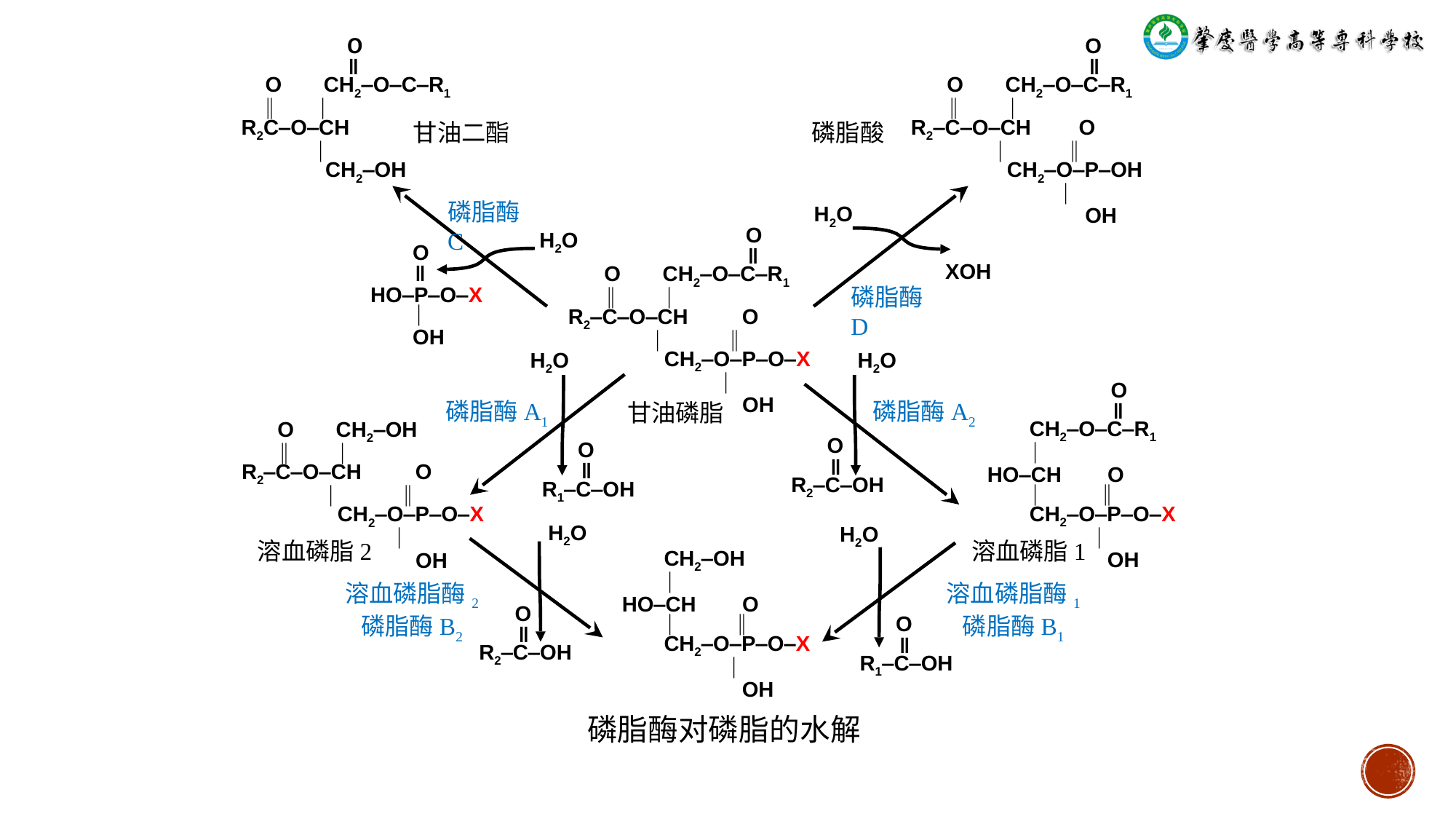

O
                            ‖
    O       CH2‒O‒C‒R1
    ‖      ｜
R2C‒O‒CH
             ｜
              CH2‒OH
                             O
                              ‖
      O       CH2‒O‒C‒R1
       ‖       ｜
R2‒C‒O‒CH        O
               ｜           ‖
                CH2‒O‒P‒OH
                             ｜
                             OH
甘油二酯
磷脂酸

磷脂酶C
 H2O
                              O
                              ‖
      O       CH2‒O‒C‒R1
       ‖       ｜
R2‒C‒O‒CH         O
               ｜            ‖
                CH2‒O‒P‒O‒X
                             ｜
                             OH
 H2O
       O
        ‖
HO‒P‒O‒X
       ｜
       OH
 XOH
磷脂酶D
 H2O
 H2O

                     O
                     ‖
       CH2‒O‒C‒R1
       ｜
HO‒CH        O
       ｜           ‖
       CH2‒O‒P‒O‒X
                    ｜
                    OH
甘油磷脂
磷脂酶A1
磷脂酶A2
      O       CH2‒OH
       ‖       ｜
R2‒C‒O‒CH         O
               ｜            ‖
                CH2‒O‒P‒O‒X
                             ｜
                             OH
      O
       ‖
R2‒C‒OH
      O
       ‖
R1‒C‒OH

 H2O
 H2O

溶血磷脂2
溶血磷脂1
       CH2‒OH
       ｜
HO‒CH        O
       ｜           ‖
       CH2‒O‒P‒O‒X
                    ｜
                    OH
溶血磷脂酶2
磷脂酶B2
溶血磷脂酶1
磷脂酶B1
      O
       ‖
R2‒C‒OH
      O
       ‖
R1‒C‒OH
磷脂酶对磷脂的水解